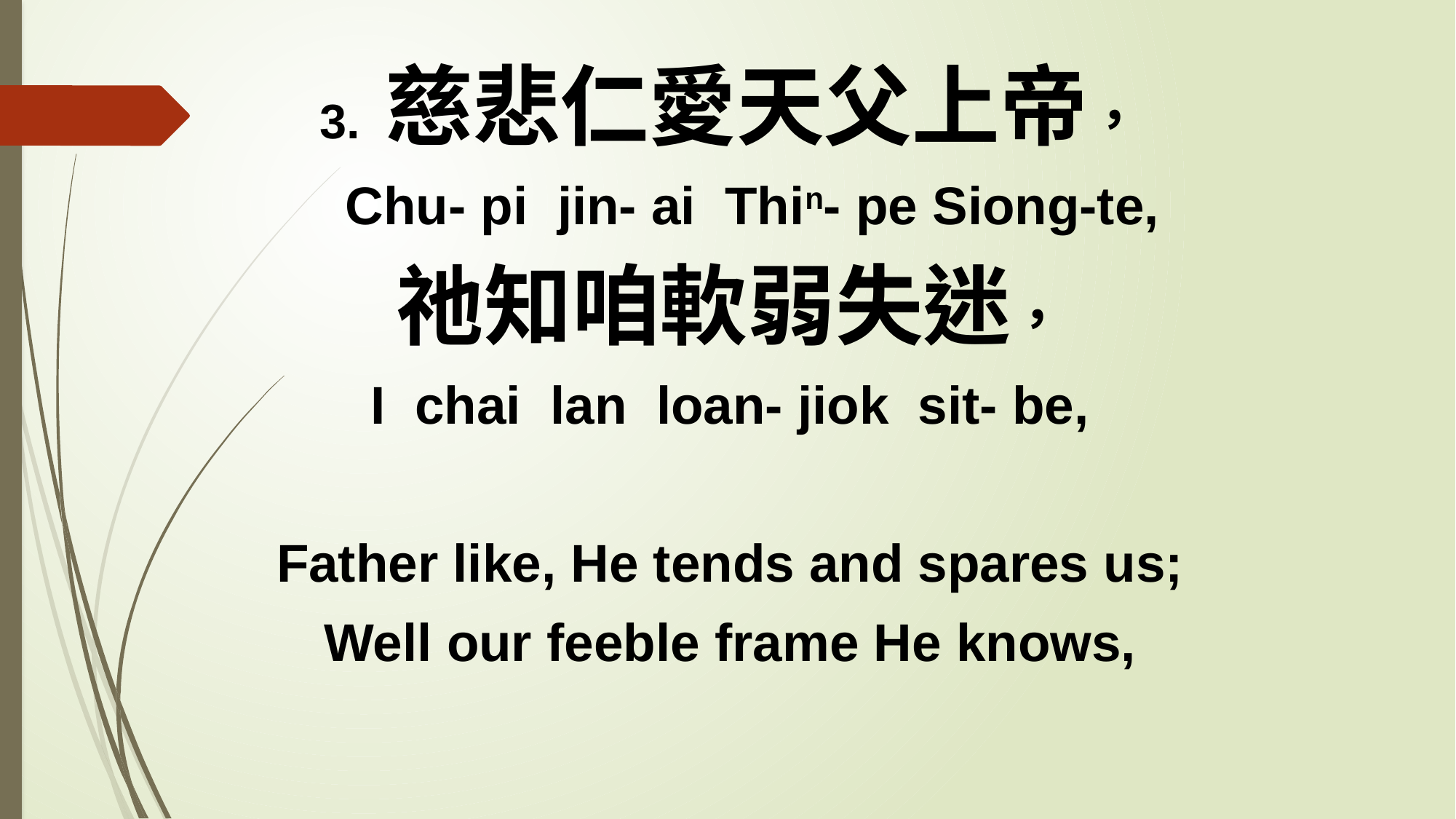

3. 慈悲仁愛天父上帝，
   Chu- pi  jin- ai  Thin- pe Siong-te,
祂知咱軟弱失迷，
I  chai  lan  loan- jiok  sit- be,

Father like, He tends and spares us;
Well our feeble frame He knows,